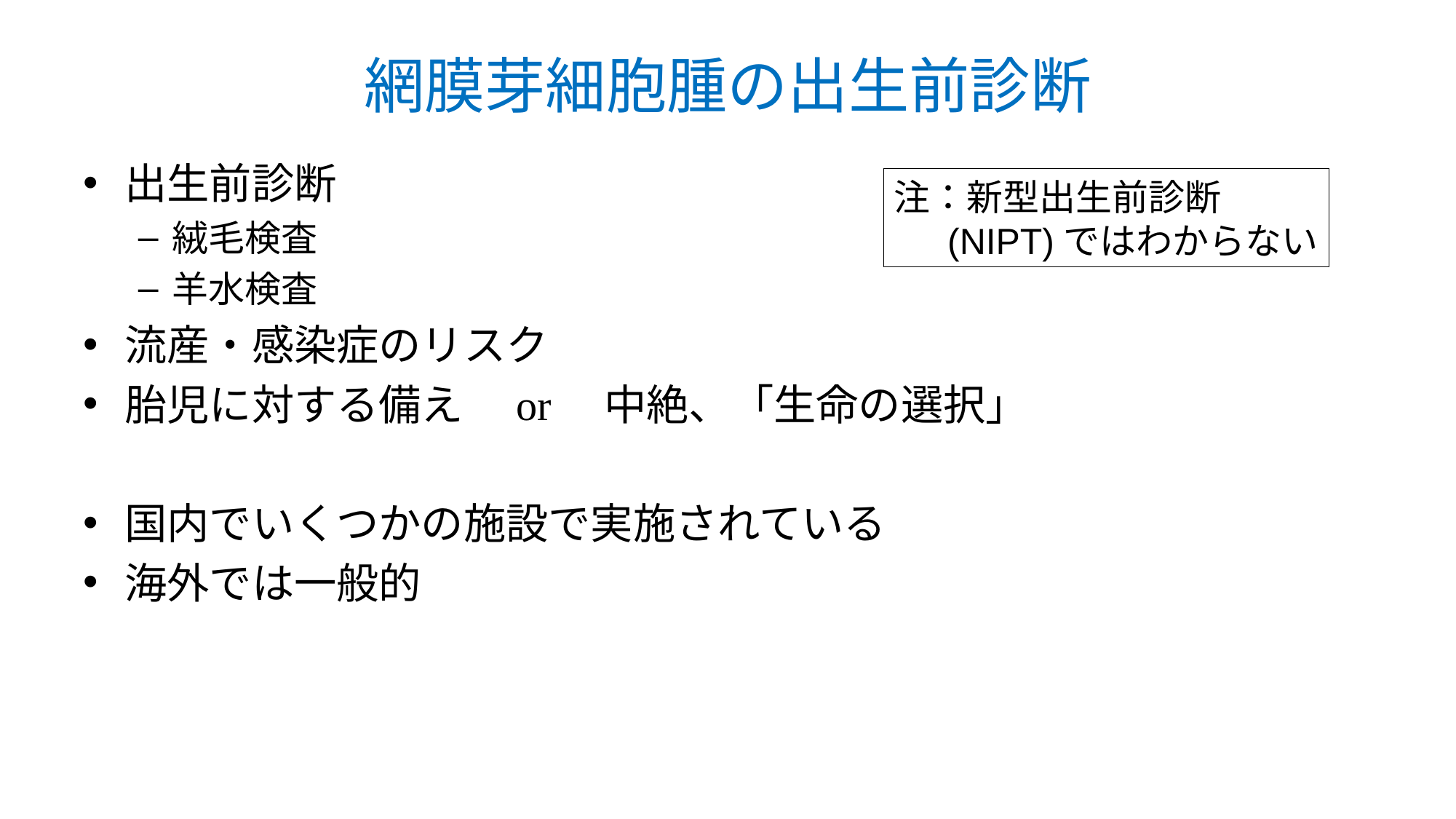

# 網膜芽細胞腫の出生前診断
出生前診断
絨毛検査
羊水検査
流産・感染症のリスク
胎児に対する備え　or　中絶、「生命の選択」

国内でいくつかの施設で実施されている
海外では一般的
注：新型出生前診断
　 (NIPT)ではわからない